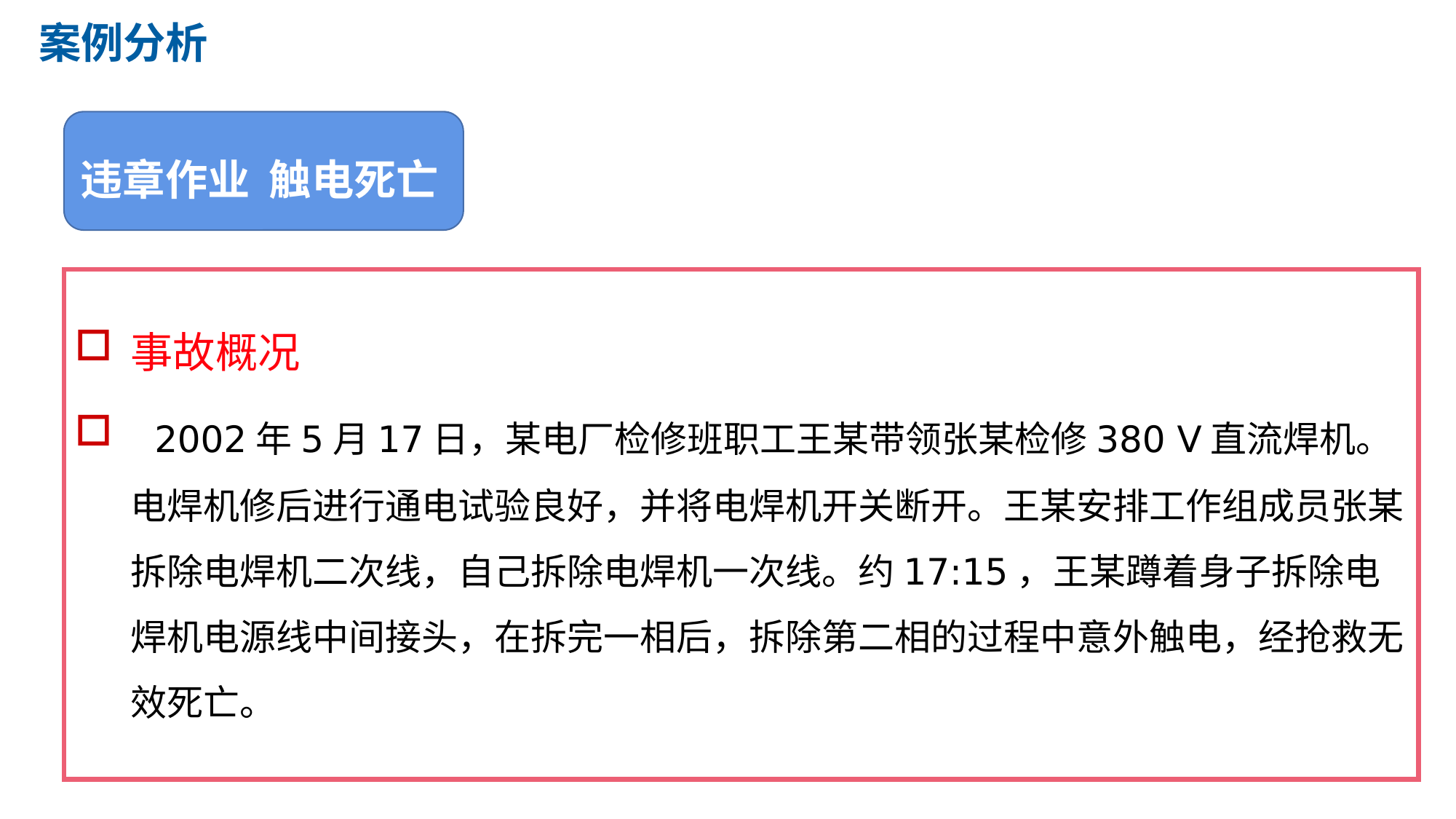

案例分析
违章作业  触电死亡
事故概况
  2002年5月17日，某电厂检修班职工王某带领张某检修380 V直流焊机。电焊机修后进行通电试验良好，并将电焊机开关断开。王某安排工作组成员张某拆除电焊机二次线，自己拆除电焊机一次线。约17:15，王某蹲着身子拆除电焊机电源线中间接头，在拆完一相后，拆除第二相的过程中意外触电，经抢救无效死亡。